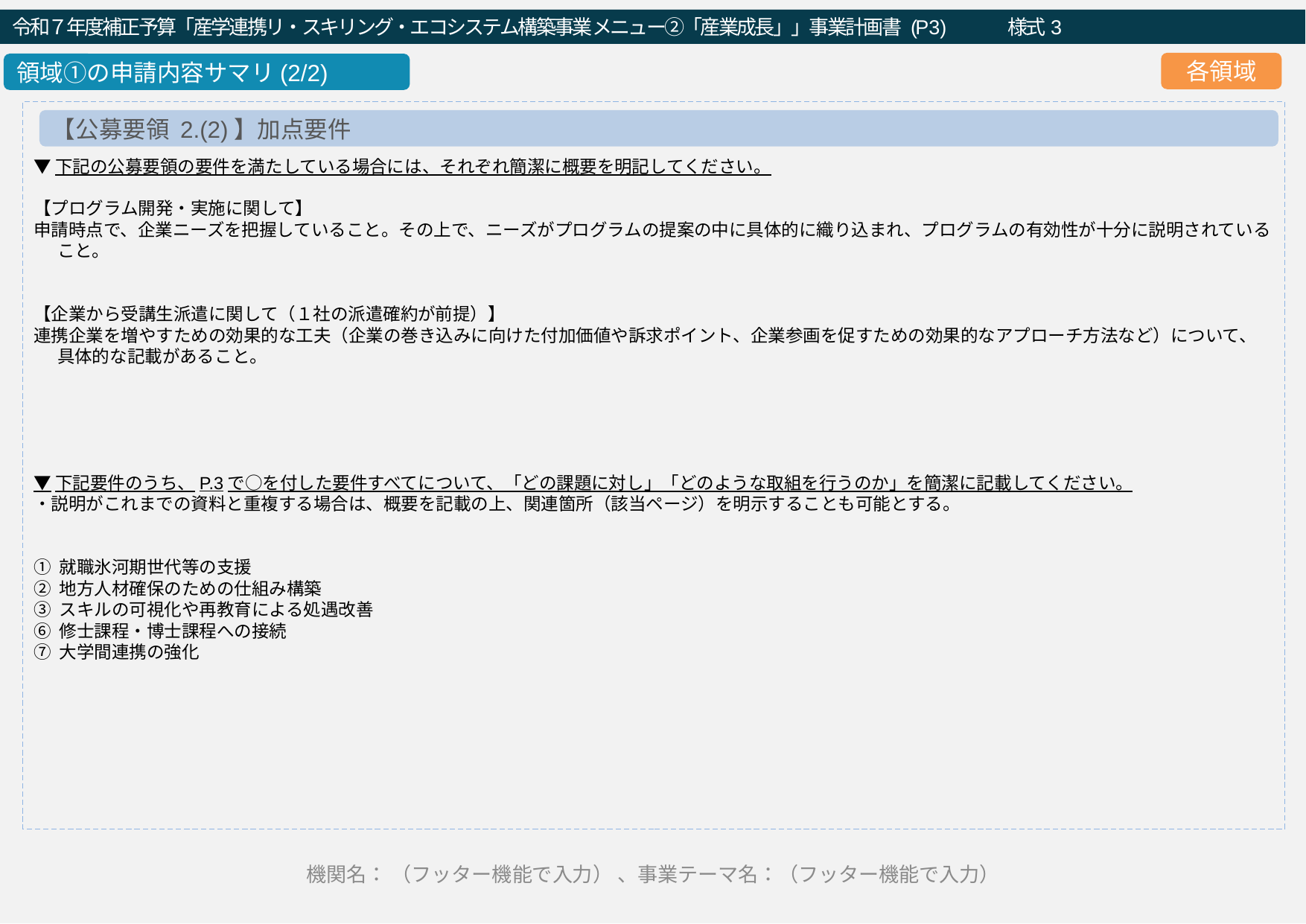

令和７年度補正予算「産学連携リ・スキリング・エコシステム構築事業メニュー②「産業成長」」事業計画書 (P3)　　　様式3
令和２年度「就職・転職支援のための大学リカレント教育推進事業（就職・転職支援のためのリカレント教育プログラムの開発・実施）」企画提案書（a：求職支援）(P3)
各領域
領域①の申請内容サマリ(2/2)

▼下記の公募要領の要件を満たしている場合には、それぞれ簡潔に概要を明記してください。

【プログラム開発・実施に関して】
申請時点で、企業ニーズを把握していること。その上で、ニーズがプログラムの提案の中に具体的に織り込まれ、プログラムの有効性が十分に説明されていること。

【企業から受講生派遣に関して（１社の派遣確約が前提）】
連携企業を増やすための効果的な工夫（企業の巻き込みに向けた付加価値や訴求ポイント、企業参画を促すための効果的なアプローチ方法など）について、具体的な記載があること。

▼下記要件のうち、P.3で○を付した要件すべてについて、「どの課題に対し」「どのような取組を行うのか」を簡潔に記載してください。
・説明がこれまでの資料と重複する場合は、概要を記載の上、関連箇所（該当ページ）を明示することも可能とする。

① 就職氷河期世代等の支援
② 地方人材確保のための仕組み構築
③ スキルの可視化や再教育による処遇改善
⑥ 修士課程・博士課程への接続
⑦ 大学間連携の強化

【公募要領 2.(2)】加点要件
←フッターを以後のページ全てに必ず記入
機関名： （フッター機能で入力） 、事業テーマ名：（フッター機能で入力）